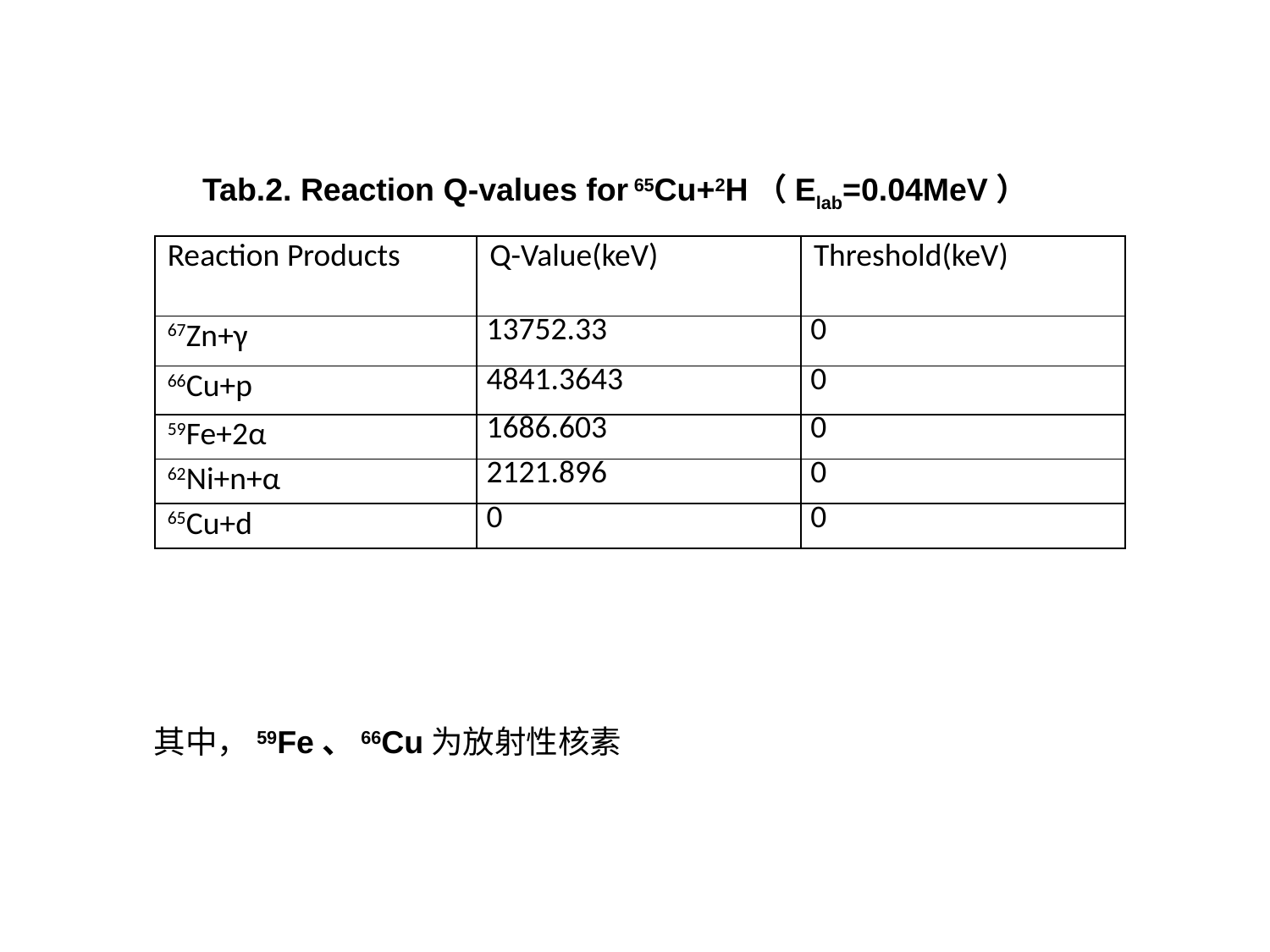

Tab.2. Reaction Q-values for 65Cu+2H（Elab=0.04MeV）
| Reaction Products | Q-Value(keV) | Threshold(keV) |
| --- | --- | --- |
| 67Zn+γ | 13752.33 | 0 |
| 66Cu+p | 4841.3643 | 0 |
| 59Fe+2α | 1686.603 | 0 |
| 62Ni+n+α | 2121.896 | 0 |
| 65Cu+d | 0 | 0 |
其中，59Fe、66Cu为放射性核素